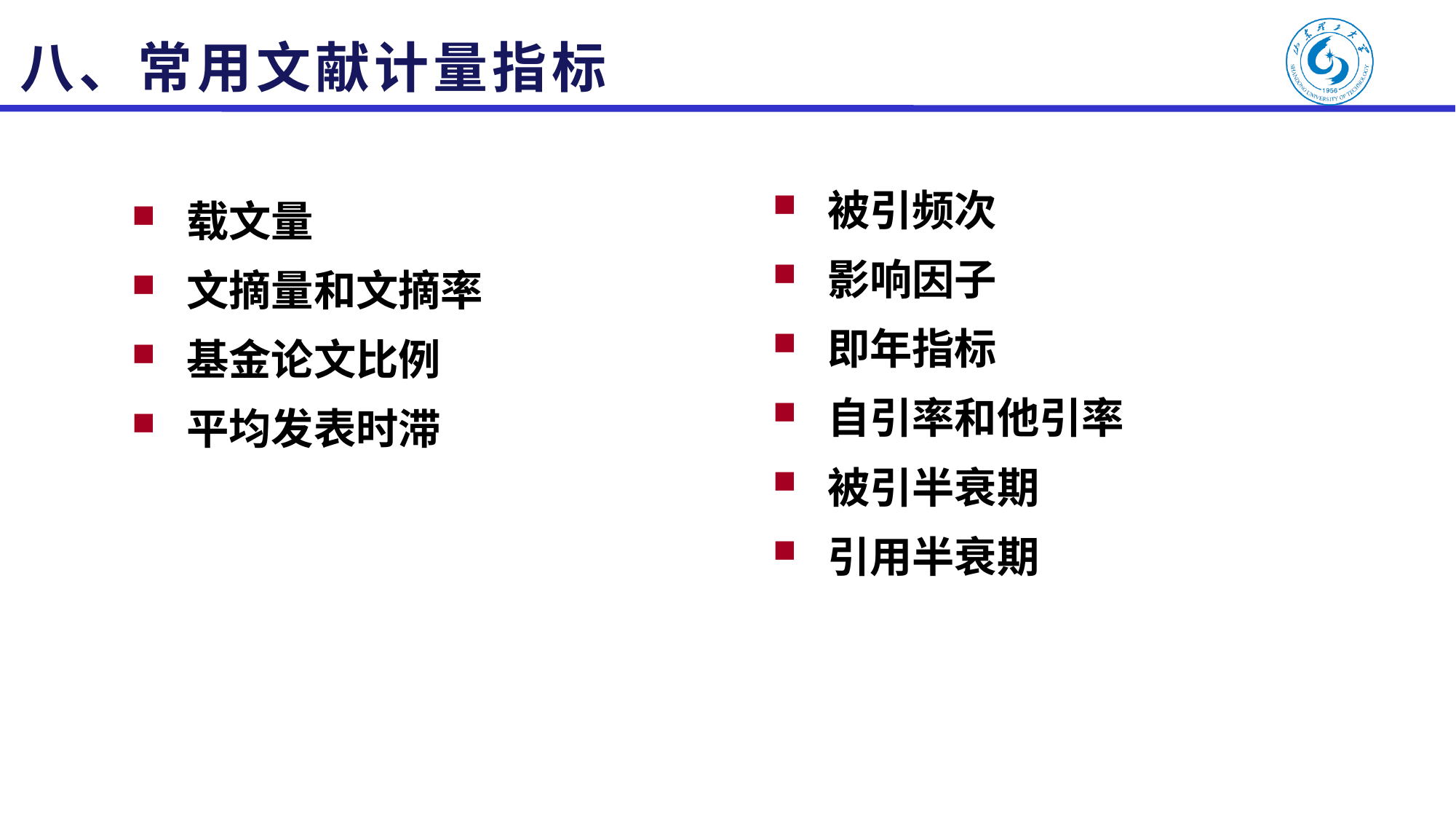

八、常用文献计量指标
被引频次
影响因子
即年指标
自引率和他引率
被引半衰期
引用半衰期
载文量
文摘量和文摘率
基金论文比例
平均发表时滞